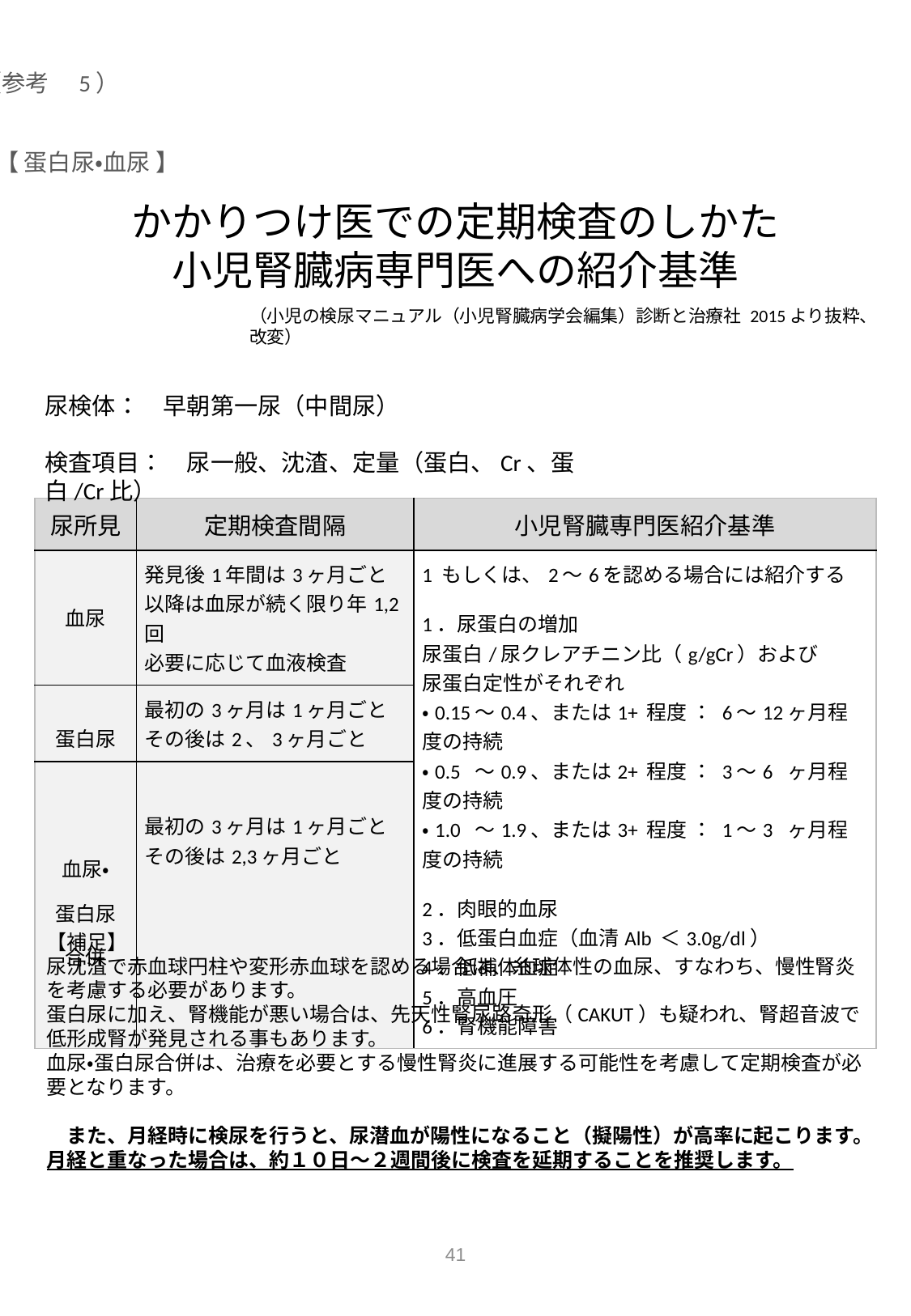

（参考　5）
【 蛋白尿・血尿 】
# かかりつけ医での定期検査のしかた 小児腎臓病専門医への紹介基準
（小児の検尿マニュアル（小児腎臓病学会編集）診断と治療社 2015より抜粋、改変）
尿検体：　早朝第一尿（中間尿）

検査項目：　尿一般、沈渣、定量（蛋白、Cr、蛋白/Cr比）
| 尿所見 | 定期検査間隔 | 小児腎臓専門医紹介基準 |
| --- | --- | --- |
| 血尿 | 発見後1年間は3ヶ月ごと 以降は血尿が続く限り年1,2回 必要に応じて血液検査 | 1 もしくは、2～6を認める場合には紹介する 1．尿蛋白の増加 尿蛋白/尿クレアチニン比（g/gCr）および 尿蛋白定性がそれぞれ ・0.15～0.4、または1+ 程度 ： 6～12ヶ月程度の持続 ・0.50～0.9、または2+ 程度 ： 3～60ヶ月程度の持続 ・1.00～1.9、または3+ 程度 ： 1～30ヶ月程度の持続 2．肉眼的血尿 3．低蛋白血症（血清Alb ＜3.0g/dl） 4．低補体血症 5．高血圧 6．腎機能障害 |
| 蛋白尿 | 最初の3ヶ月は1ヶ月ごと その後は2、3ヶ月ごと |  |
| 血尿・ 蛋白尿 合併 | 最初の3ヶ月は1ヶ月ごと その後は2,3ヶ月ごと |  |
【補足】
尿沈渣で赤血球円柱や変形赤血球を認める場合は、糸球体性の血尿、すなわち、慢性腎炎を考慮する必要があります。
蛋白尿に加え、腎機能が悪い場合は、先天性腎尿路奇形（CAKUT）も疑われ、腎超音波で低形成腎が発見される事もあります。
血尿・蛋白尿合併は、治療を必要とする慢性腎炎に進展する可能性を考慮して定期検査が必要となります。

　また、月経時に検尿を行うと、尿潜血が陽性になること（擬陽性）が高率に起こります。
月経と重なった場合は、約１０日～２週間後に検査を延期することを推奨します。

41